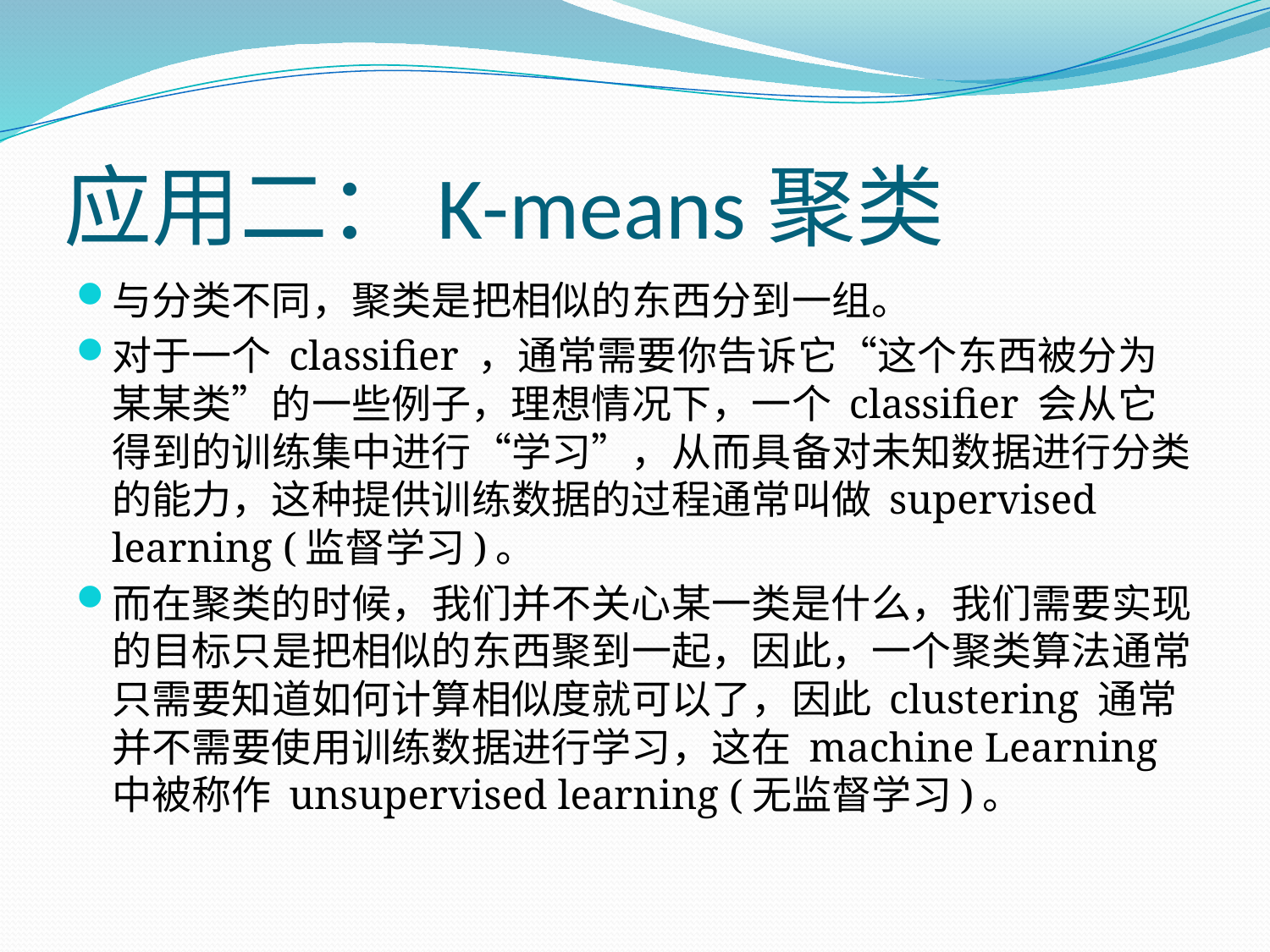

# 应用二：K-means聚类
与分类不同，聚类是把相似的东西分到一组。
对于一个 classifier ，通常需要你告诉它“这个东西被分为某某类”的一些例子，理想情况下，一个 classifier 会从它得到的训练集中进行“学习”，从而具备对未知数据进行分类的能力，这种提供训练数据的过程通常叫做 supervised learning (监督学习)。
而在聚类的时候，我们并不关心某一类是什么，我们需要实现的目标只是把相似的东西聚到一起，因此，一个聚类算法通常只需要知道如何计算相似度就可以了，因此 clustering 通常并不需要使用训练数据进行学习，这在 machine Learning 中被称作 unsupervised learning (无监督学习)。